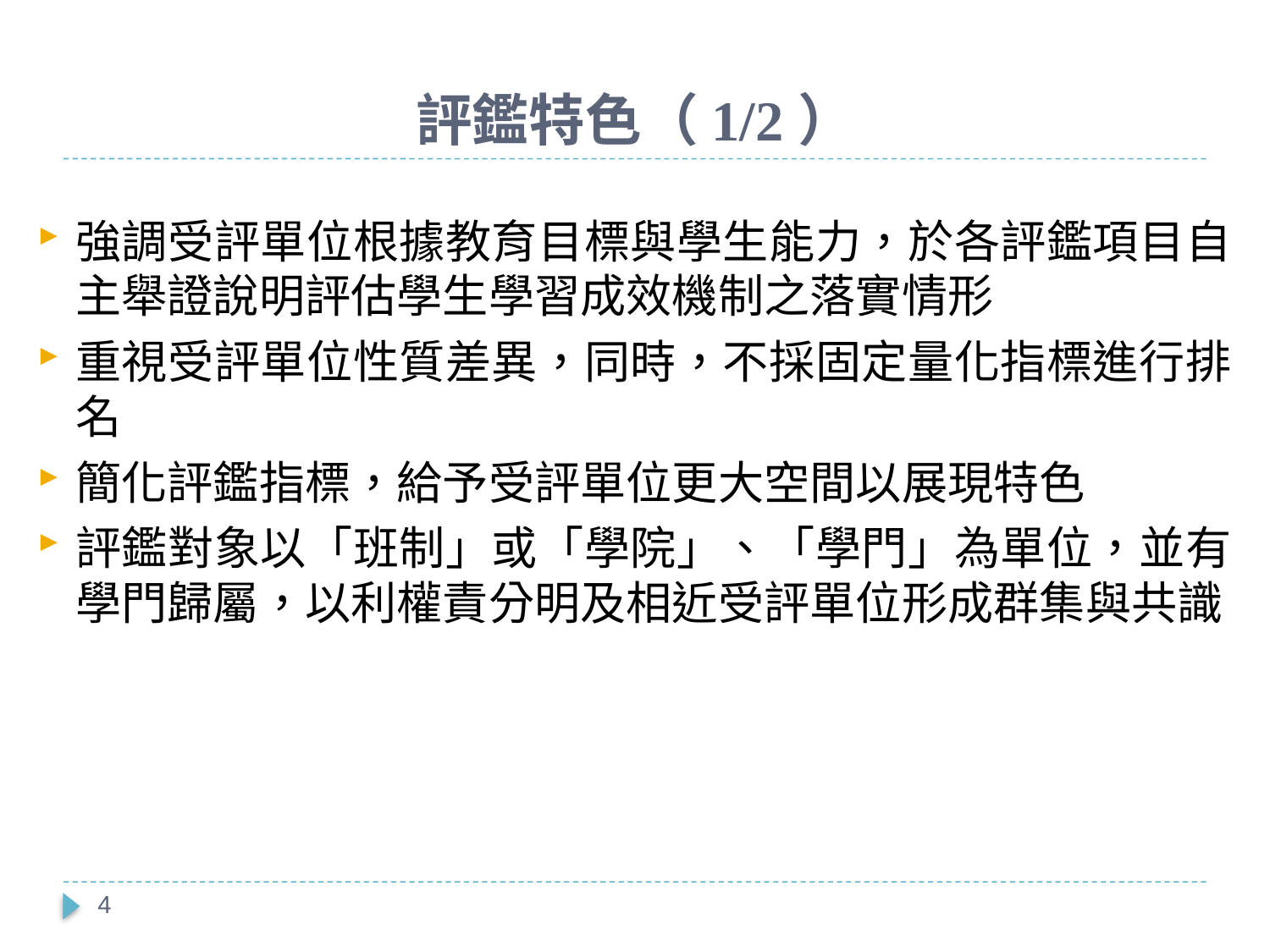

# 評鑑特色（1/2）
強調受評單位根據教育目標與學生能力，於各評鑑項目自主舉證說明評估學生學習成效機制之落實情形
重視受評單位性質差異，同時，不採固定量化指標進行排名
簡化評鑑指標，給予受評單位更大空間以展現特色
評鑑對象以「班制」或「學院」、「學門」為單位，並有學門歸屬，以利權責分明及相近受評單位形成群集與共識

4